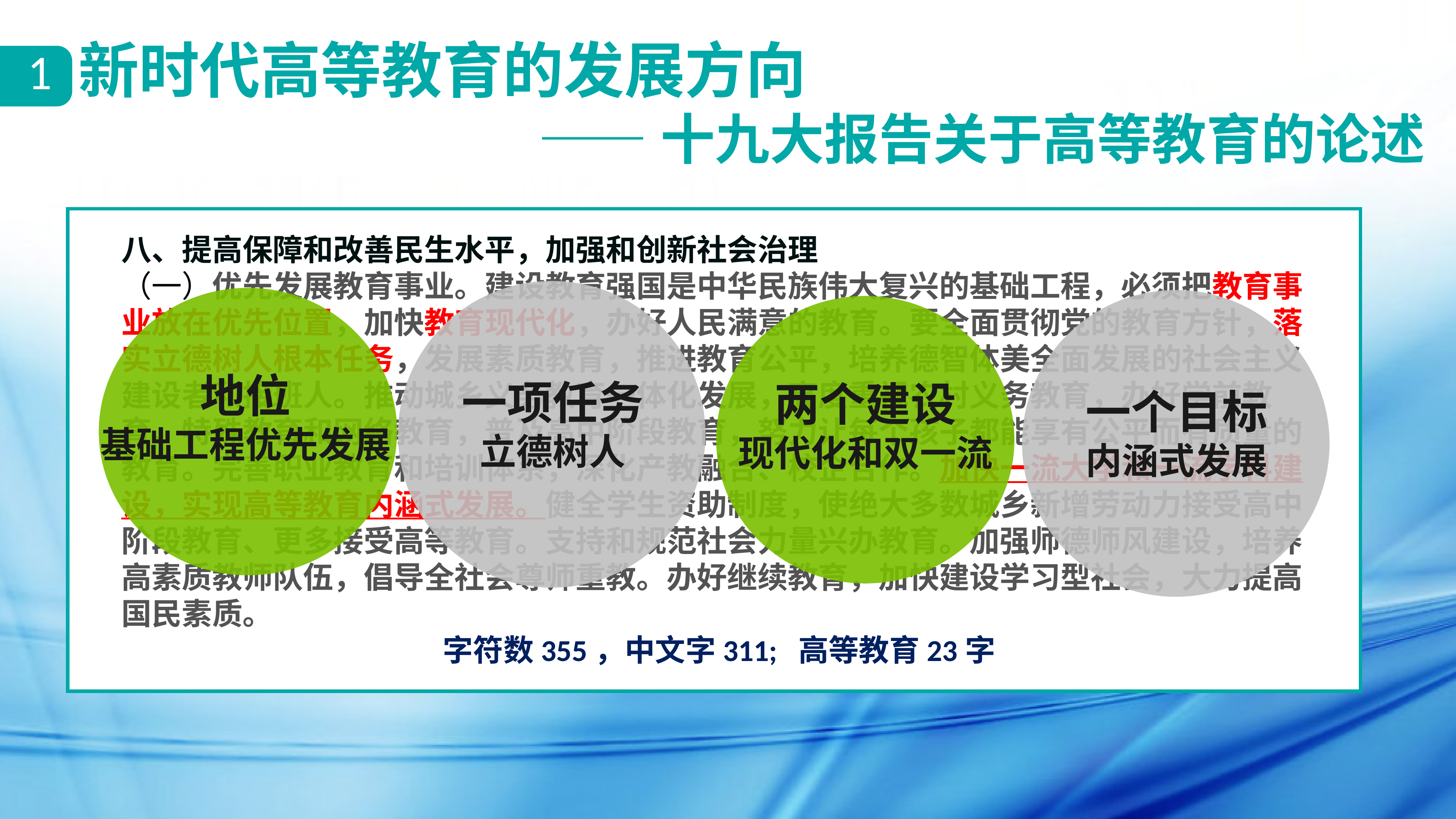

新时代高等教育的发展方向
——十九大报告关于高等教育的论述
  1

八、提高保障和改善民生水平，加强和创新社会治理
（一）优先发展教育事业。建设教育强国是中华民族伟大复兴的基础工程，必须把教育事业放在优先位置，加快教育现代化，办好人民满意的教育。要全面贯彻党的教育方针，落实立德树人根本任务，发展素质教育，推进教育公平，培养德智体美全面发展的社会主义建设者和接班人。推动城乡义务教育一体化发展，高度重视农村义务教育，办好学前教育、特殊教育和网络教育，普及高中阶段教育，努力让每个孩子都能享有公平而有质量的教育。完善职业教育和培训体系，深化产教融合、校企合作。加快一流大学和一流学科建设，实现高等教育内涵式发展。健全学生资助制度，使绝大多数城乡新增劳动力接受高中阶段教育、更多接受高等教育。支持和规范社会力量兴办教育。加强师德师风建设，培养高素质教师队伍，倡导全社会尊师重教。办好继续教育，加快建设学习型社会，大力提高国民素质。
字符数355，中文字311;  高等教育23字

一项任务
立德树人

地位
基础工程优先发展

一个目标
内涵式发展

两个建设
现代化和双一流